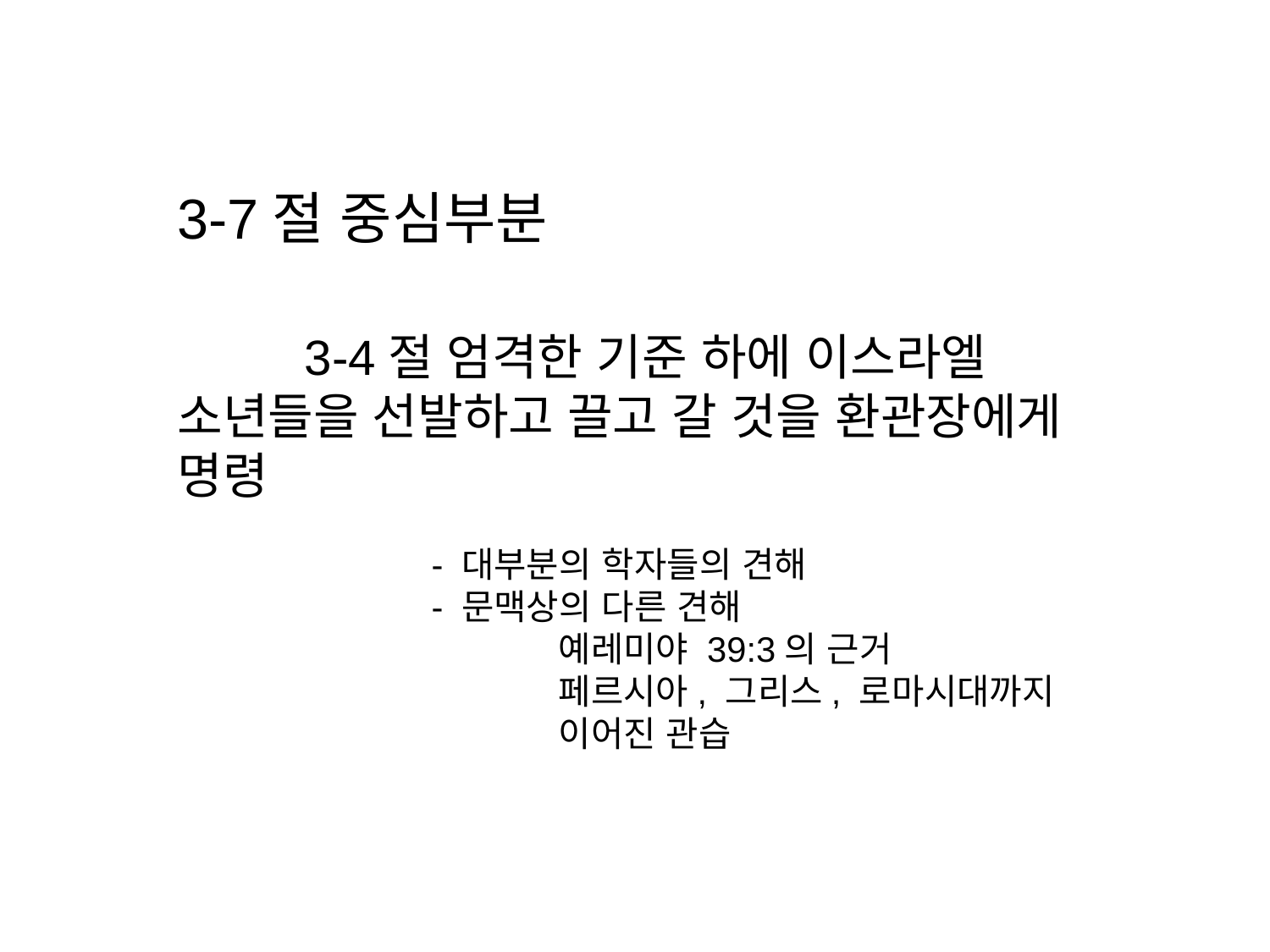

3-7절 중심부분

	3-4절 엄격한 기준 하에 이스라엘 소년들을 선발하고 끌고 갈 것을 환관장에게 명령

		- 대부분의 학자들의 견해
		- 문맥상의 다른 견해
			예레미야 39:3의 근거
			페르시아, 그리스, 로마시대까지
			이어진 관습